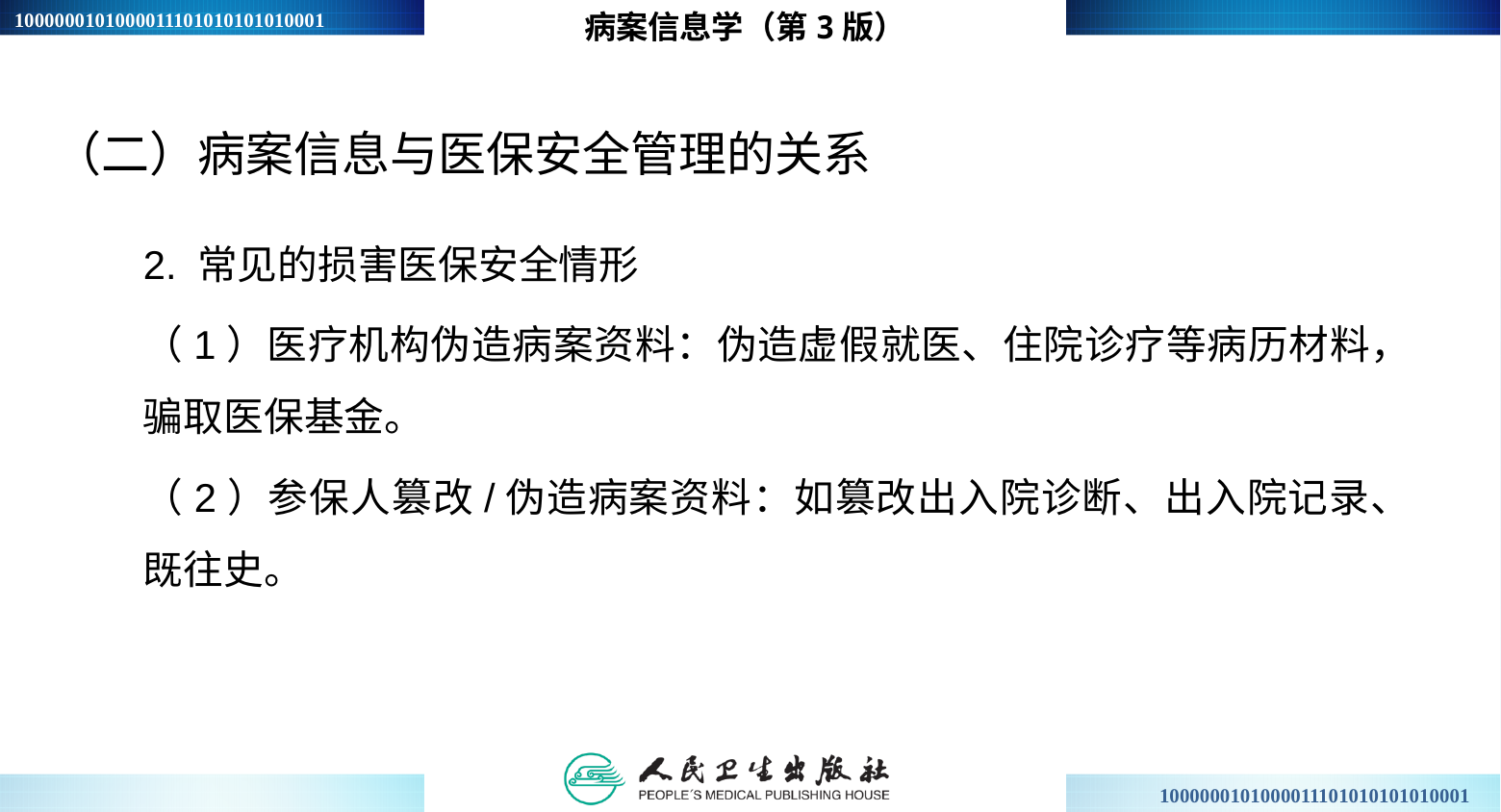

病案信息学（第3版）
（二）病案信息与医保安全管理的关系
2. 常见的损害医保安全情形
（1）医疗机构伪造病案资料：伪造虚假就医、住院诊疗等病历材料，骗取医保基金。
（2）参保人篡改/伪造病案资料：如篡改出入院诊断、出入院记录、既往史。